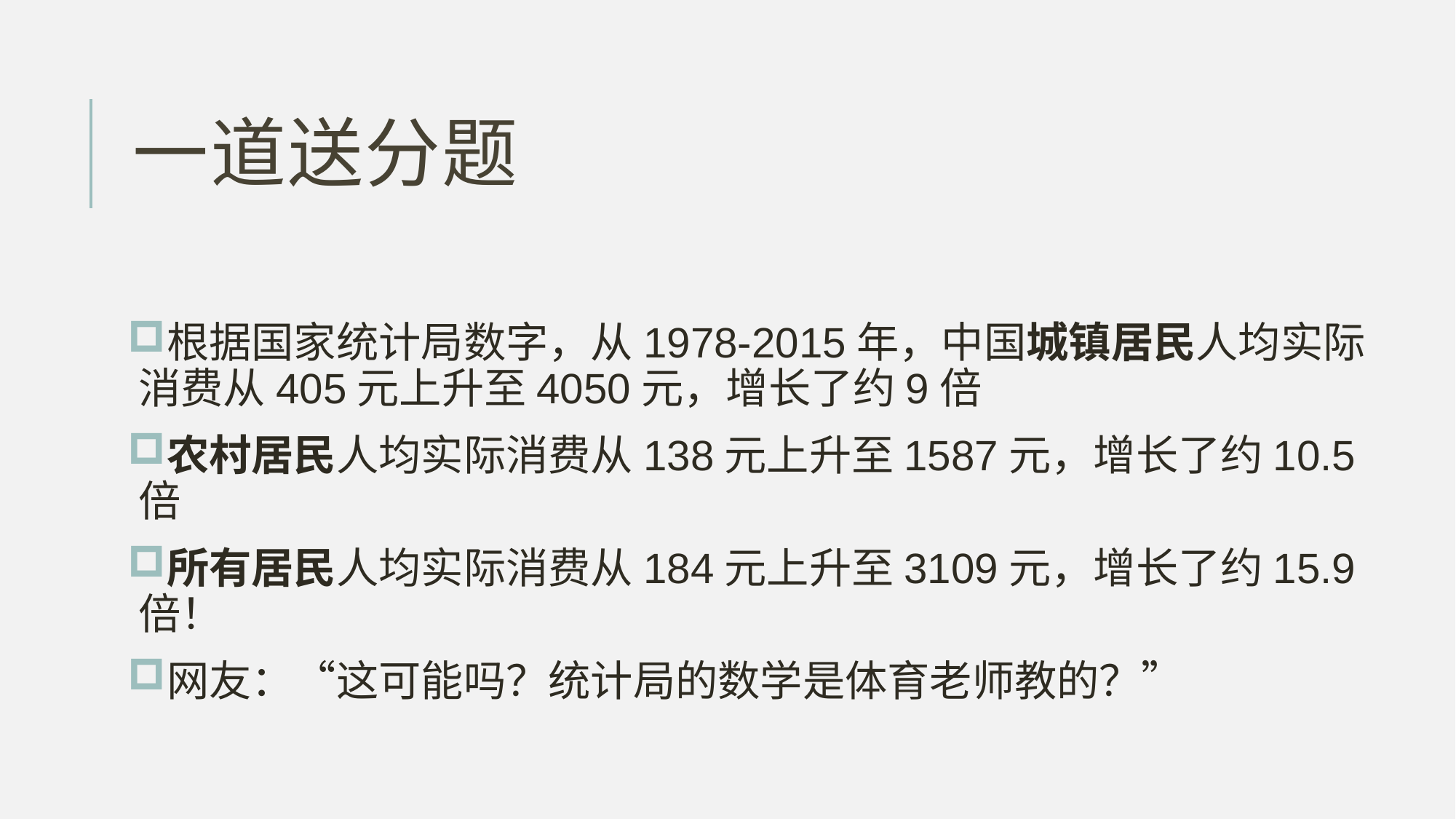

# 一道送分题
根据国家统计局数字，从1978-2015年，中国城镇居民人均实际消费从405元上升至4050元，增长了约9倍
农村居民人均实际消费从138元上升至1587元，增长了约10.5倍
所有居民人均实际消费从184元上升至3109元，增长了约15.9倍！
网友：“这可能吗？统计局的数学是体育老师教的？”